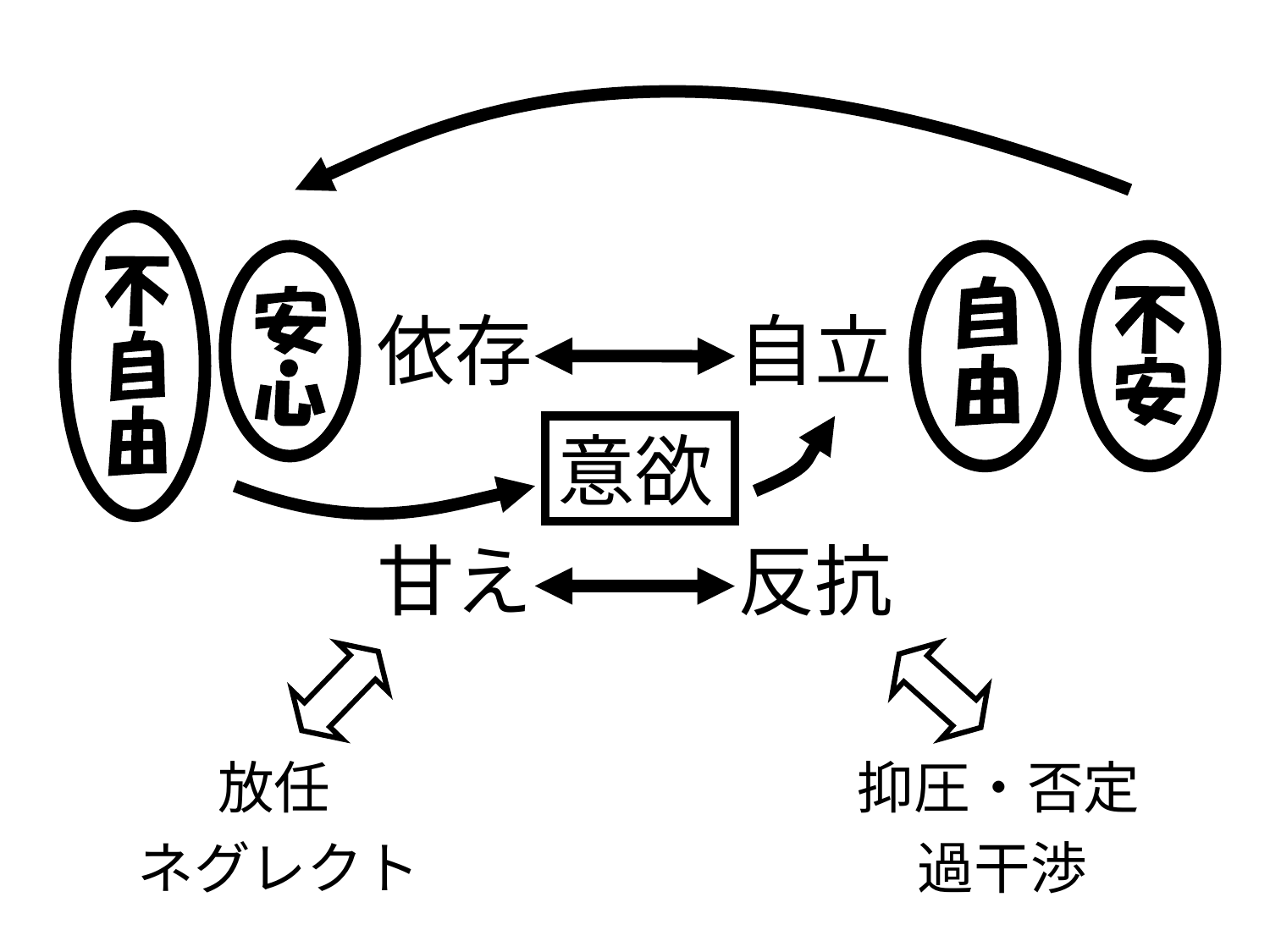

#

依存
自立

意欲

甘え
反抗

放任
抑圧・否定
ネグレクト
過干渉